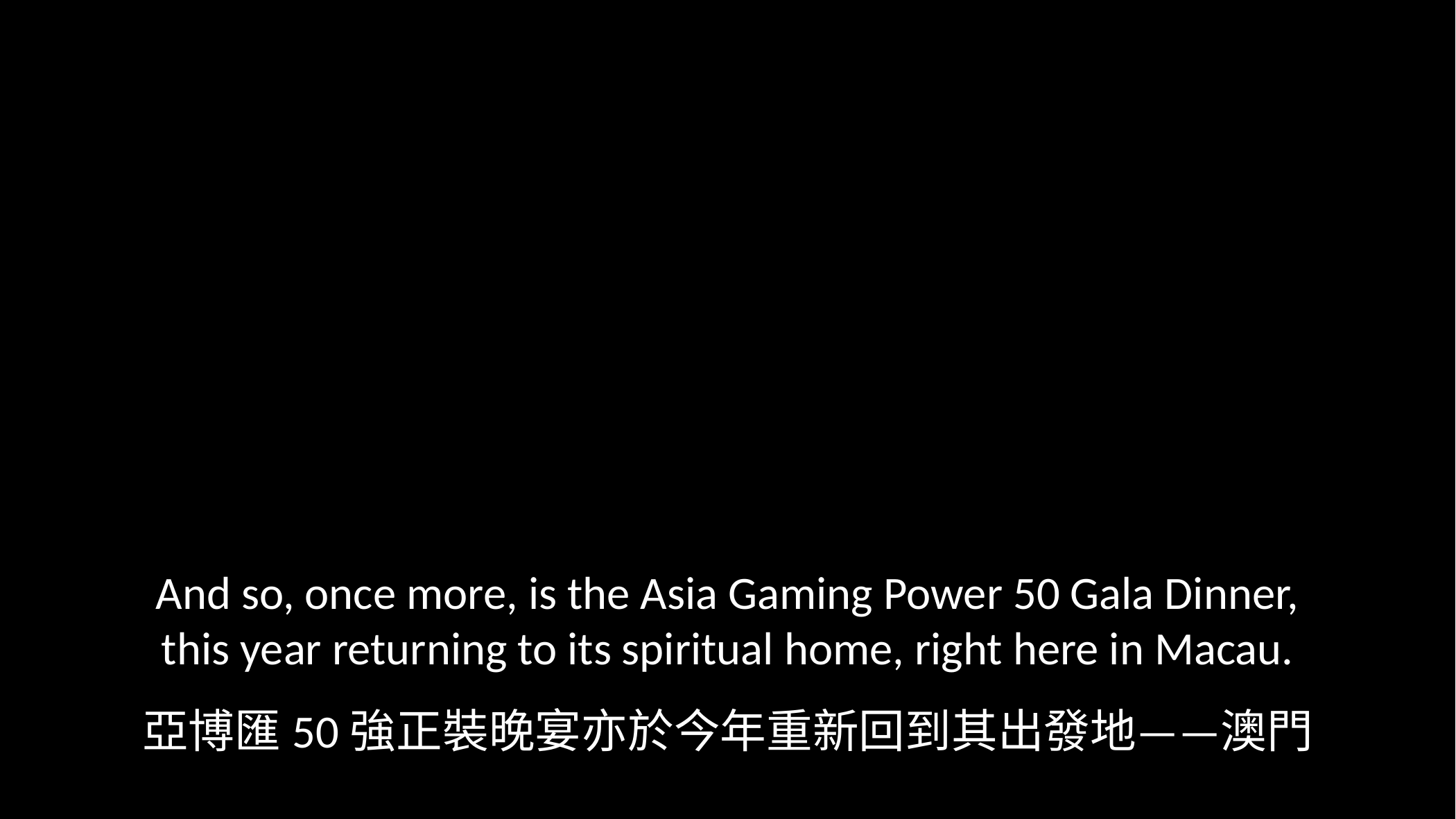

And so, once more, is the Asia Gaming Power 50 Gala Dinner, this year returning to its spiritual home, right here in Macau.

亞博匯50強正裝晚宴亦於今年重新回到其出發地——澳門